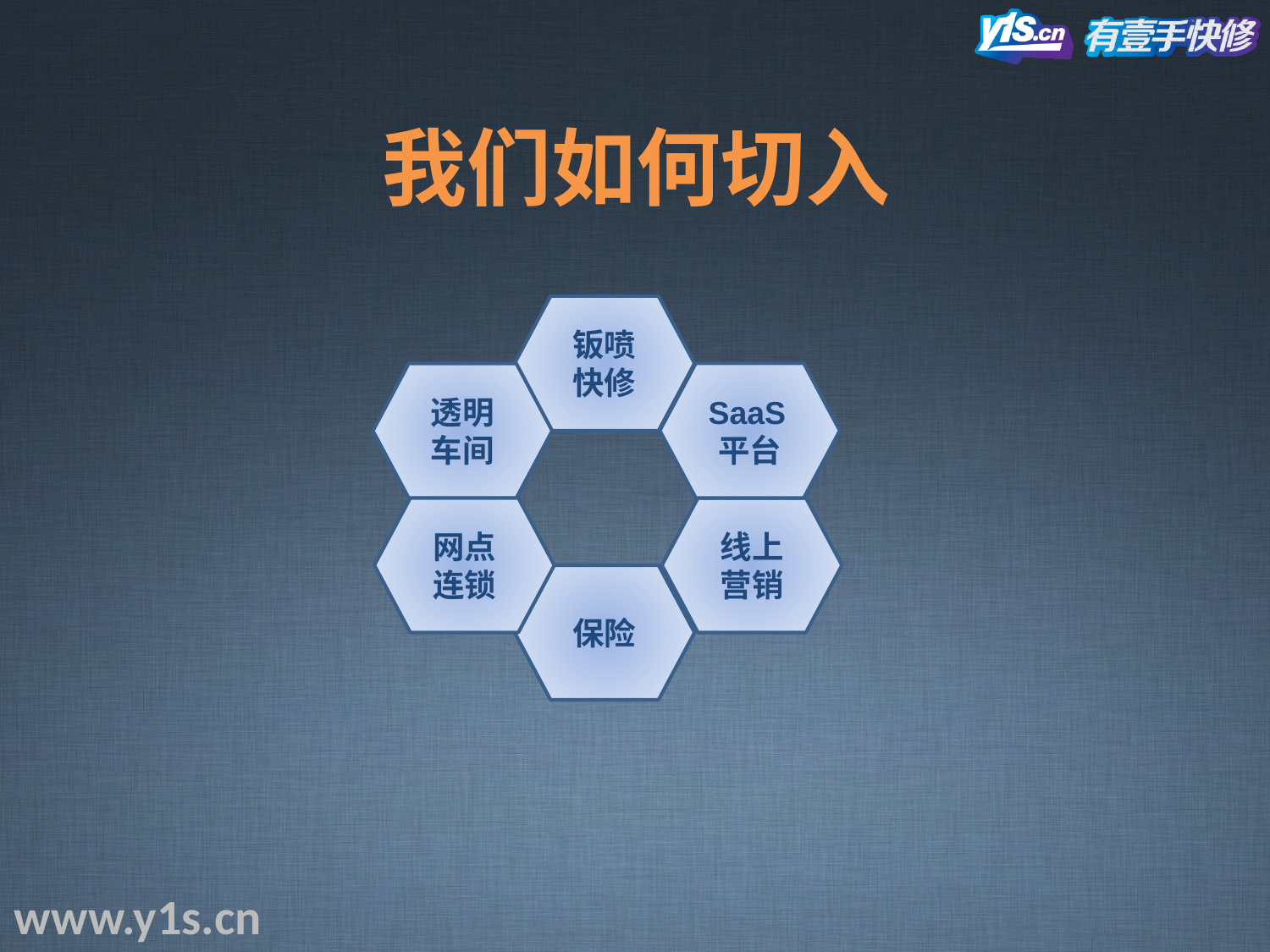

我们如何切入
钣喷快修
SaaS平台
透明车间
网点连锁
线上营销
保险